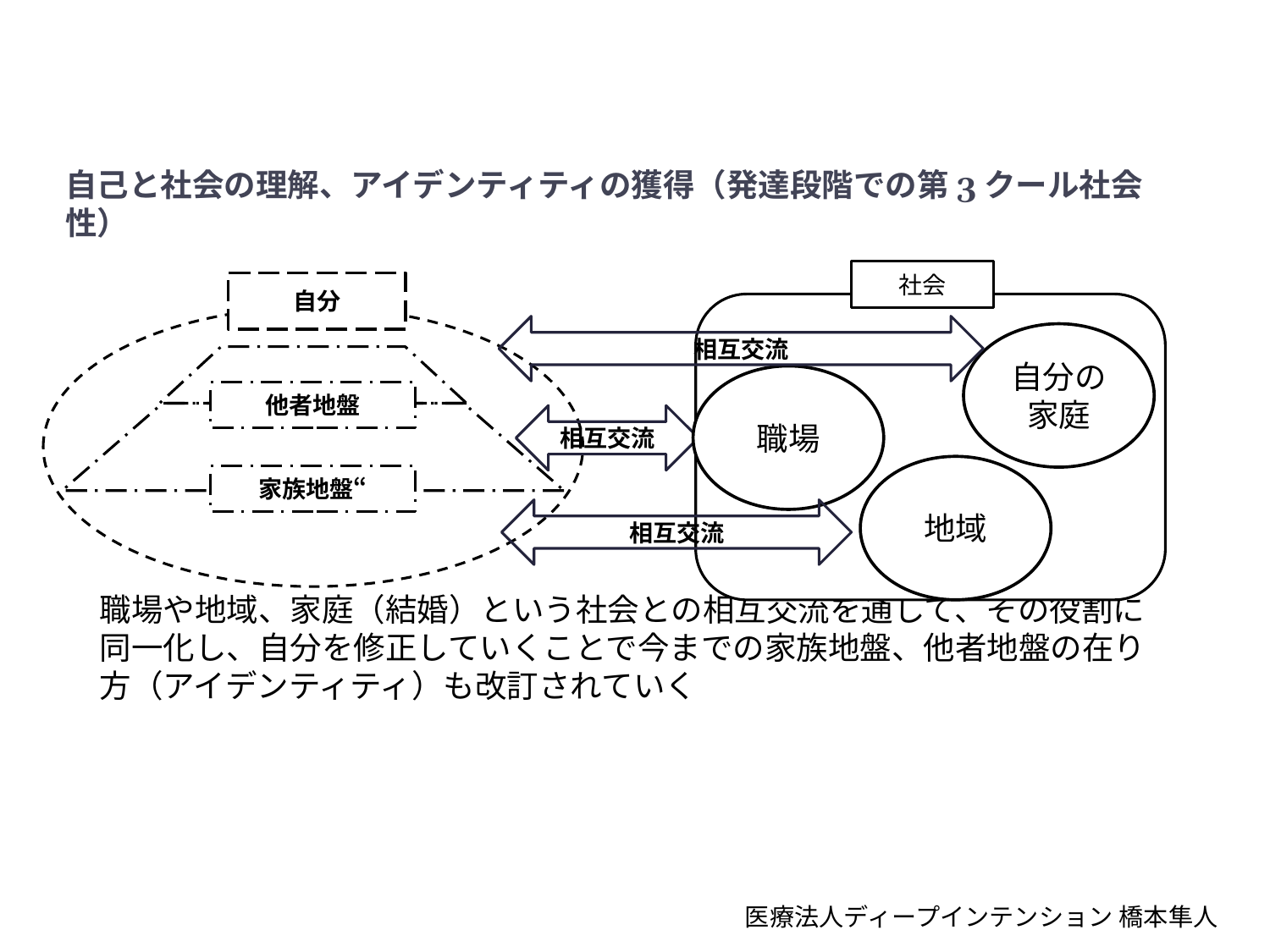

# 自己と社会の理解、アイデンティティの獲得（発達段階での第3クール社会性）

職場や地域、家庭（結婚）という社会との相互交流を通して、その役割に同一化し、自分を修正していくことで今までの家族地盤、他者地盤の在り方（アイデンティティ）も改訂されていく
社会
自分

相互交流
自分の家庭

職場
他者地盤

相互交流
地域
家族地盤“
相互交流
医療法人ディープインテンション 橋本隼人